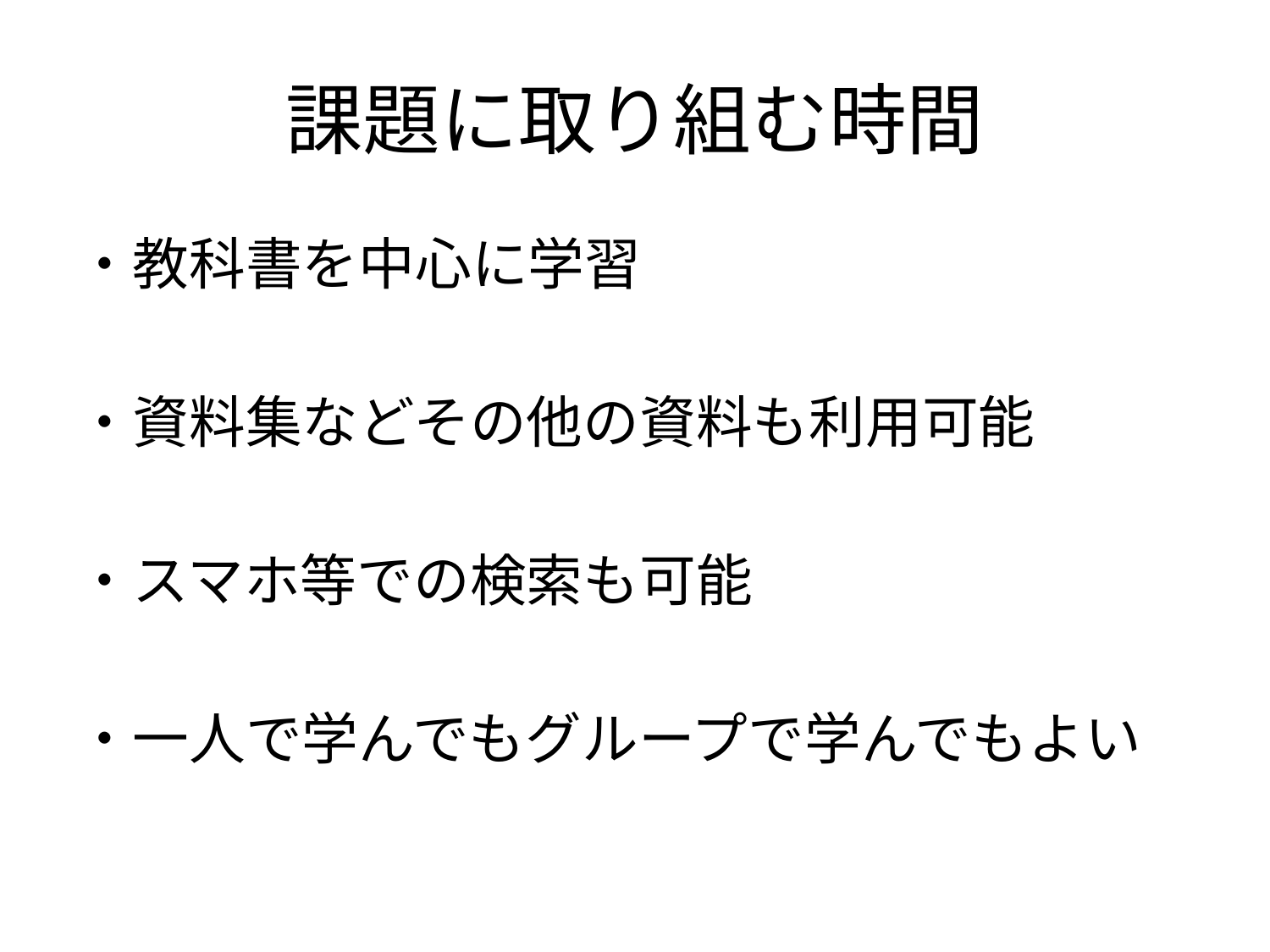

# 課題に取り組む時間
・教科書を中心に学習

・資料集などその他の資料も利用可能

・スマホ等での検索も可能

・一人で学んでもグループで学んでもよい